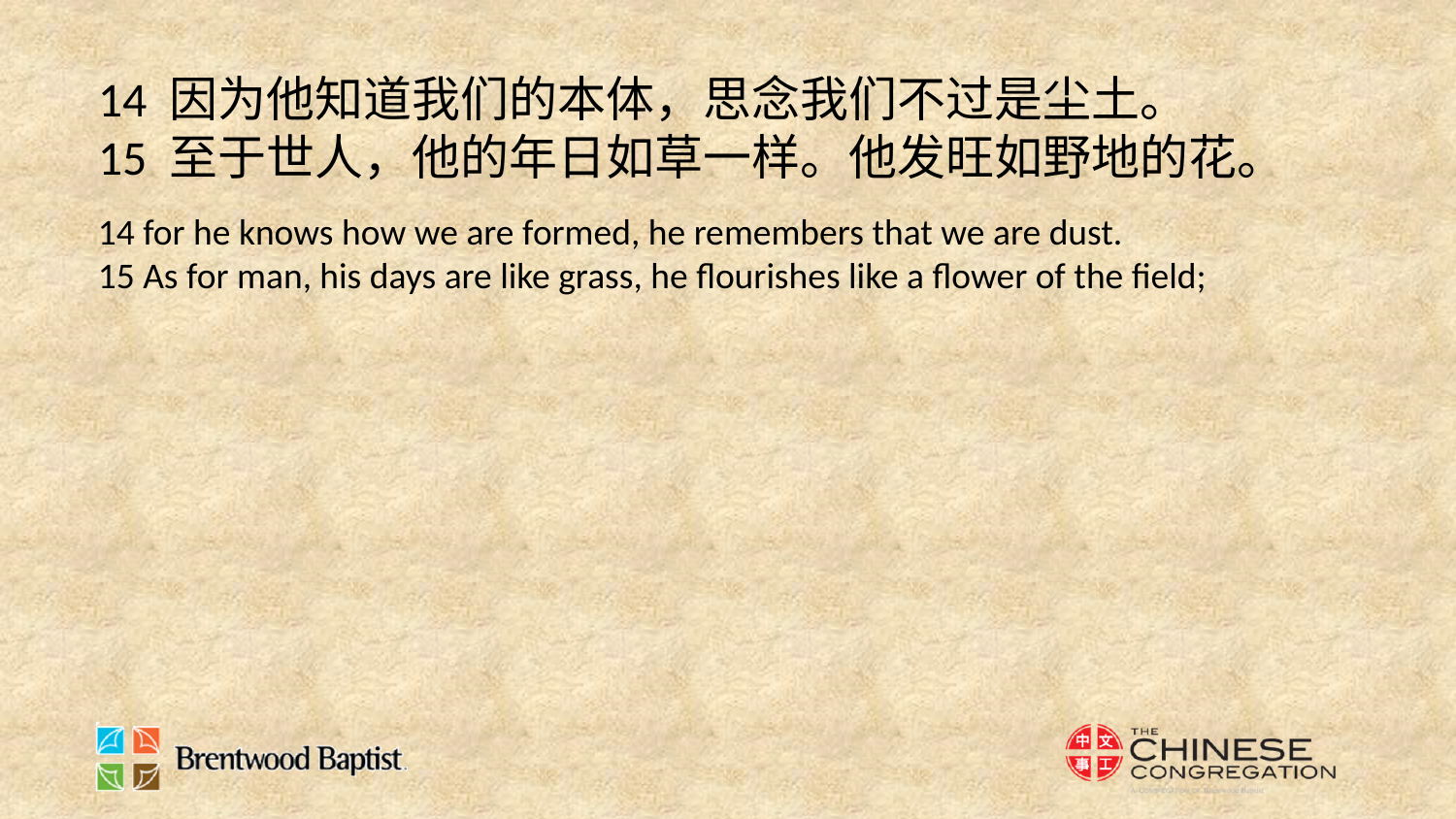

14 因为他知道我们的本体，思念我们不过是尘土。
15 至于世人，他的年日如草一样。他发旺如野地的花。

14 for he knows how we are formed, he remembers that we are dust.
15 As for man, his days are like grass, he flourishes like a flower of the field;